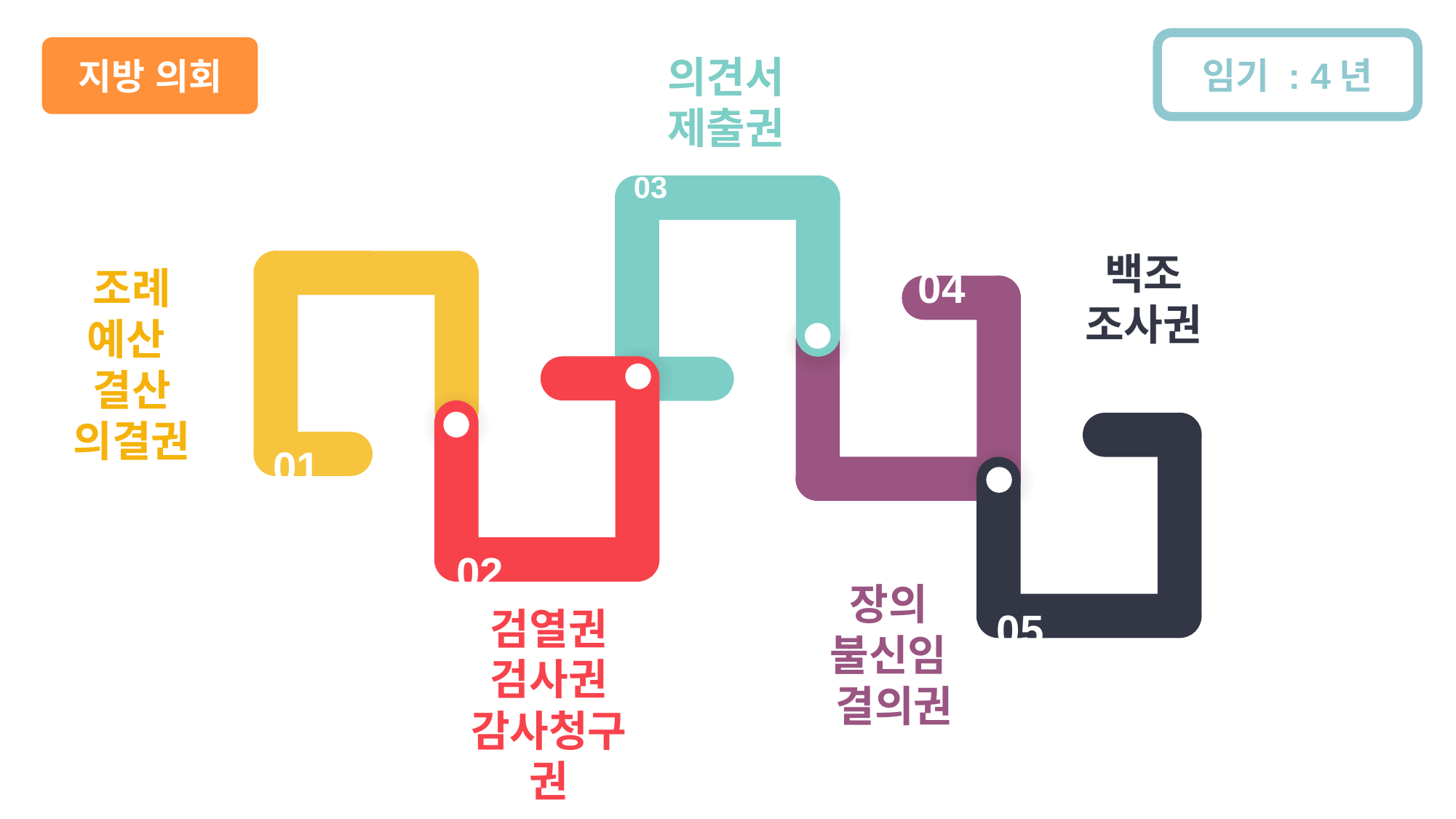

지방 의회
임기 : 4년
의견서
제출권
03

백조
조사권

04
조례
예산
결산
의결권

01

02
장의
불신임
결의권
검열권
검사권
감사청구권
05